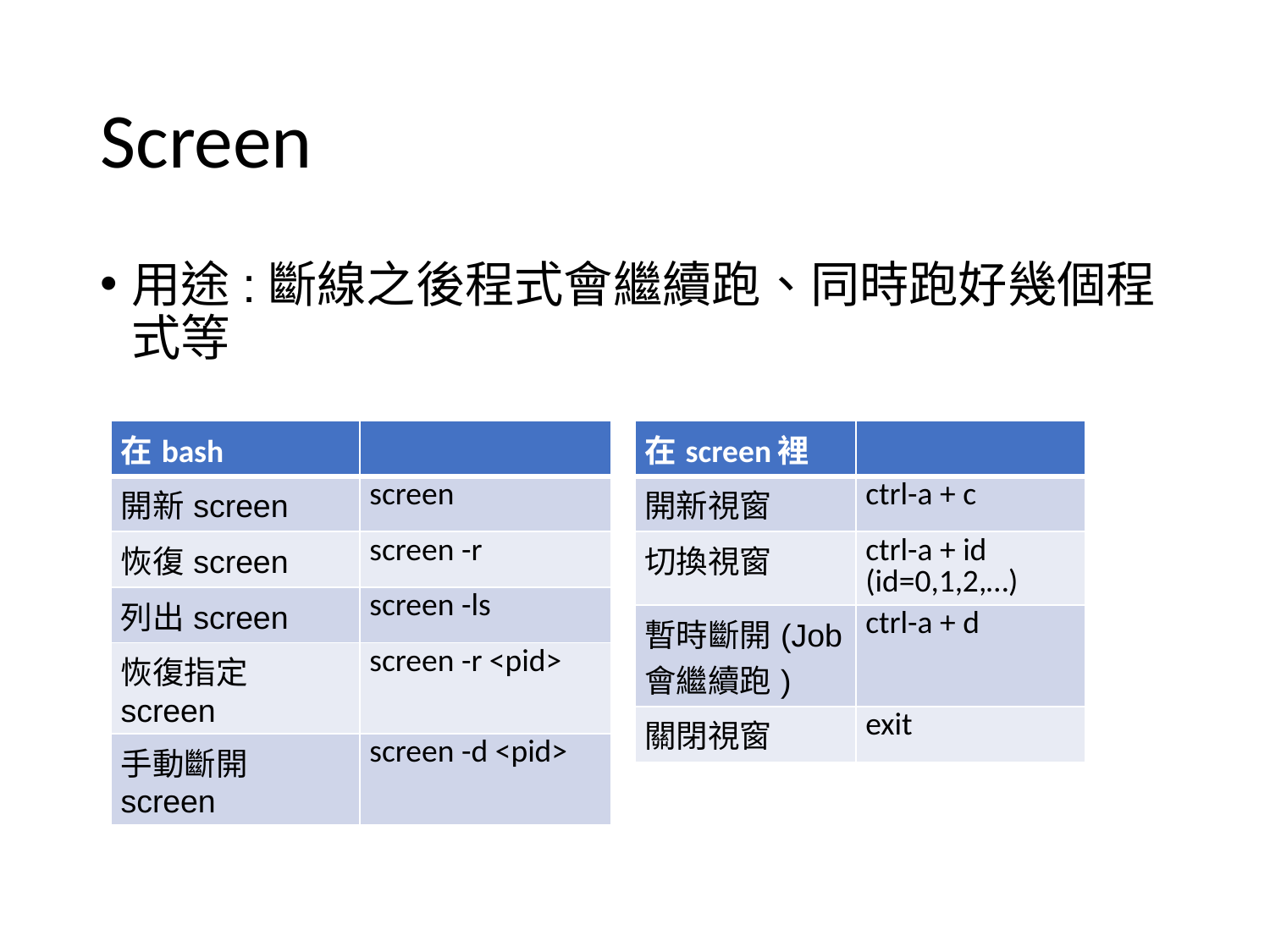

# Screen
用途:斷線之後程式會繼續跑、同時跑好幾個程式等
| 在bash |  |
| --- | --- |
| 開新screen | screen |
| 恢復screen | screen -r |
| 列出screen | screen -ls |
| 恢復指定screen | screen -r <pid> |
| 手動斷開screen | screen -d <pid> |
| 在screen裡 |  |
| --- | --- |
| 開新視窗 | ctrl-a + c |
| 切換視窗 | ctrl-a + id (id=0,1,2,…) |
| 暫時斷開(Job會繼續跑) | ctrl-a + d |
| 關閉視窗 | exit |